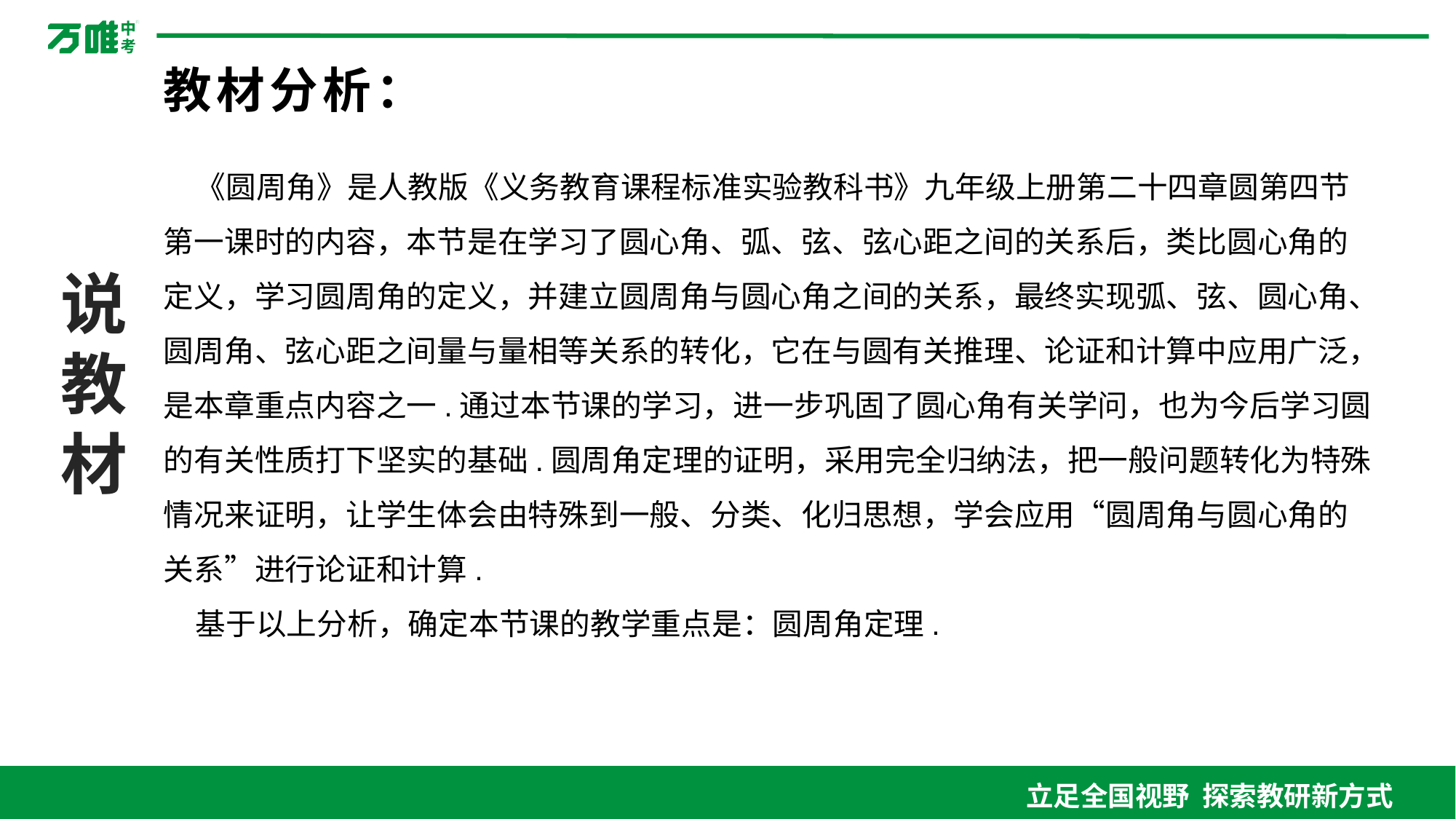

教材分析：
《圆周角》是人教版《义务教育课程标准实验教科书》九年级上册第二十四章圆第四节第一课时的内容，本节是在学习了圆心角、弧、弦、弦心距之间的关系后，类比圆心角的定义，学习圆周角的定义，并建立圆周角与圆心角之间的关系，最终实现弧、弦、圆心角、圆周角、弦心距之间量与量相等关系的转化，它在与圆有关推理、论证和计算中应用广泛，是本章重点内容之一.通过本节课的学习，进一步巩固了圆心角有关学问，也为今后学习圆的有关性质打下坚实的基础.圆周角定理的证明，采用完全归纳法，把一般问题转化为特殊情况来证明，让学生体会由特殊到一般、分类、化归思想，学会应用“圆周角与圆心角的关系”进行论证和计算.
基于以上分析，确定本节课的教学重点是：圆周角定理.
# 说教材